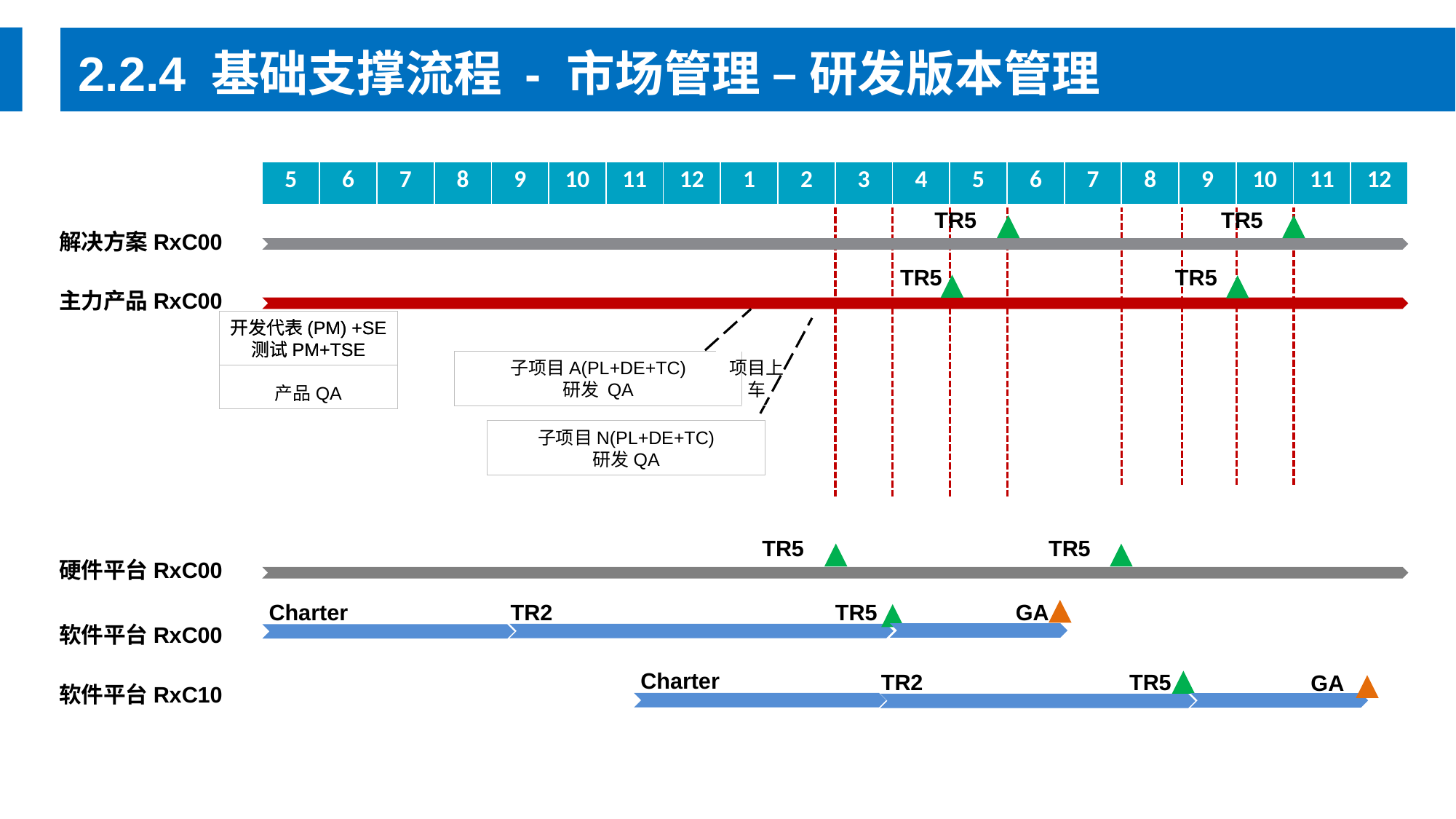

2.2.4 基础支撑流程 - 市场管理 – 研发版本管理
| 5 | 6 | 7 | 8 | 9 | 10 | 11 | 12 | 1 | 2 | 3 | 4 | 5 | 6 | 7 | 8 | 9 | 10 | 11 | 12 |
| --- | --- | --- | --- | --- | --- | --- | --- | --- | --- | --- | --- | --- | --- | --- | --- | --- | --- | --- | --- |
TR5
TR5

解决方案RxC00

TR5
TR5

主力产品RxC00

开发代表(PM) +SE
测试PM+TSE

产品QA
开发代表(PM) +SE
测试PM+TSE

项目上车
子项目A(PL+DE+TC)
研发 QA
子项目N(PL+DE+TC)
研发QA
TR5
TR5

硬件平台RxC00

Charter
TR2
TR5
GA

软件平台RxC00

Charter
TR2
TR5
GA

软件平台RxC10

39